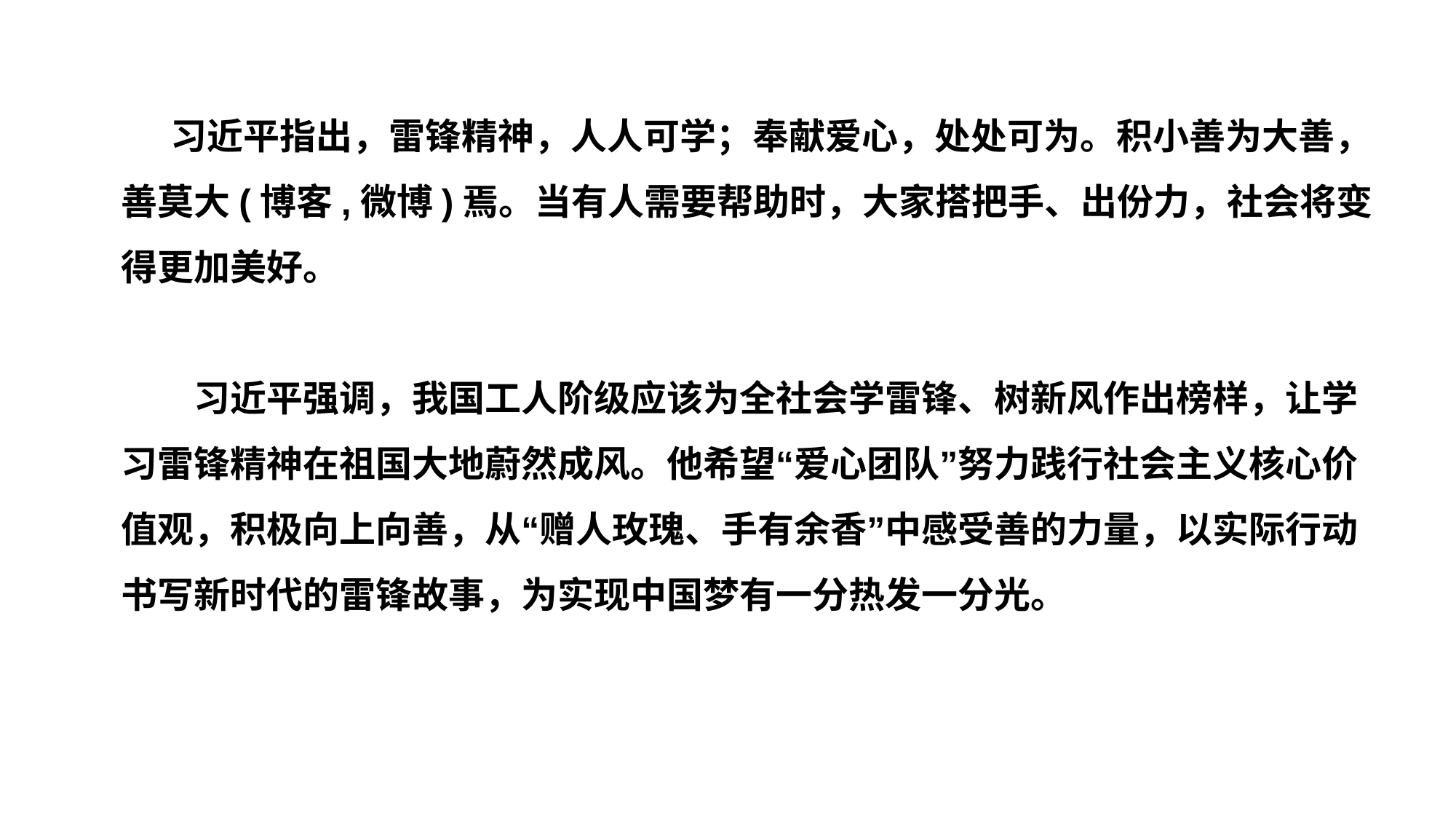

习近平指出，雷锋精神，人人可学；奉献爱心，处处可为。积小善为大善，善莫大(博客,微博)焉。当有人需要帮助时，大家搭把手、出份力，社会将变得更加美好。
　　习近平强调，我国工人阶级应该为全社会学雷锋、树新风作出榜样，让学习雷锋精神在祖国大地蔚然成风。他希望“爱心团队”努力践行社会主义核心价值观，积极向上向善，从“赠人玫瑰、手有余香”中感受善的力量，以实际行动书写新时代的雷锋故事，为实现中国梦有一分热发一分光。